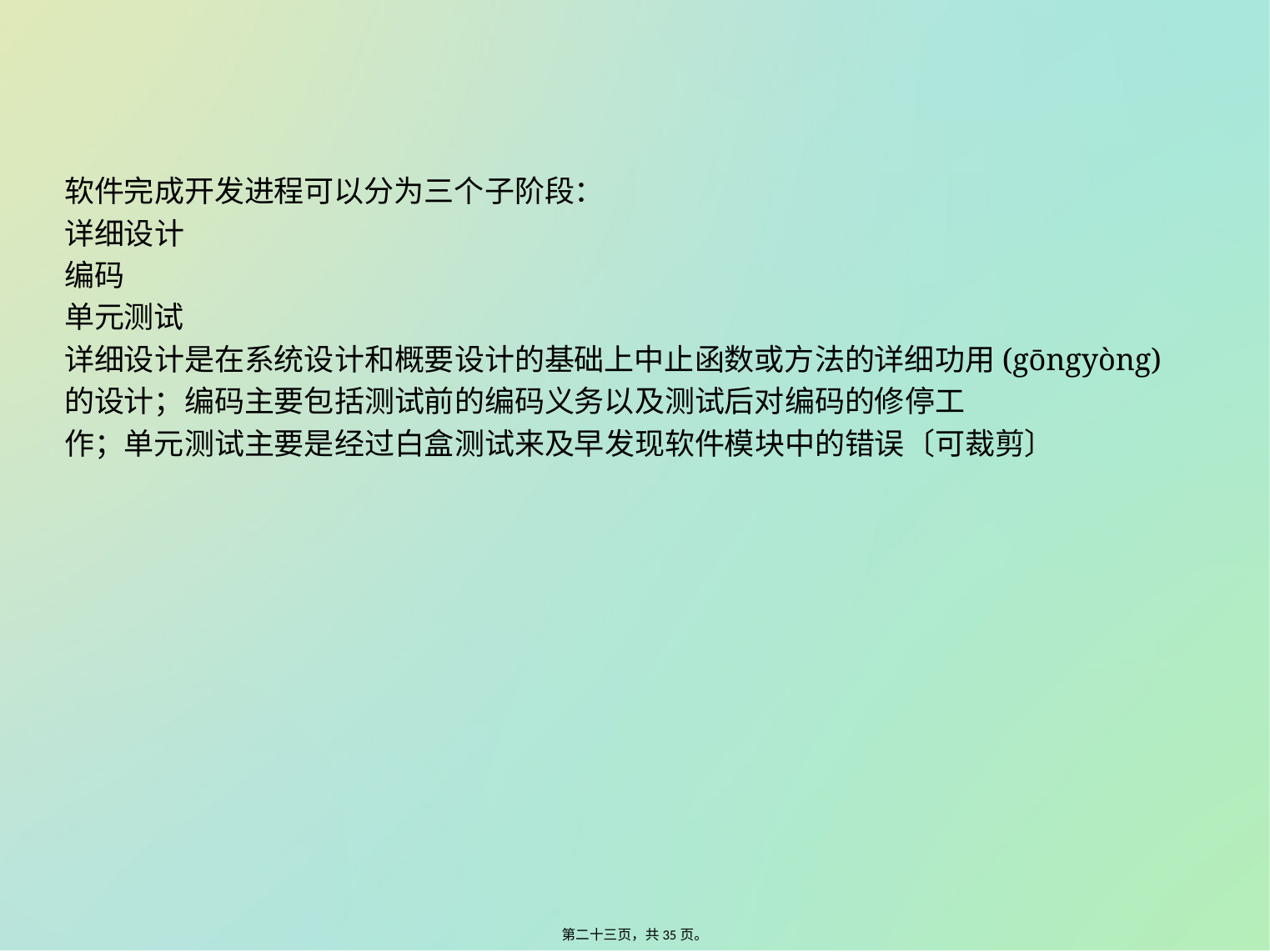

软件完成开发进程可以分为三个子阶段：
详细设计
编码
单元测试
详细设计是在系统设计和概要设计的基础上中止函数或方法的详细功用(gōngyòng)
的设计；编码主要包括测试前的编码义务以及测试后对编码的修停工
作；单元测试主要是经过白盒测试来及早发现软件模块中的错误〔可裁剪〕
第二十三页，共35页。